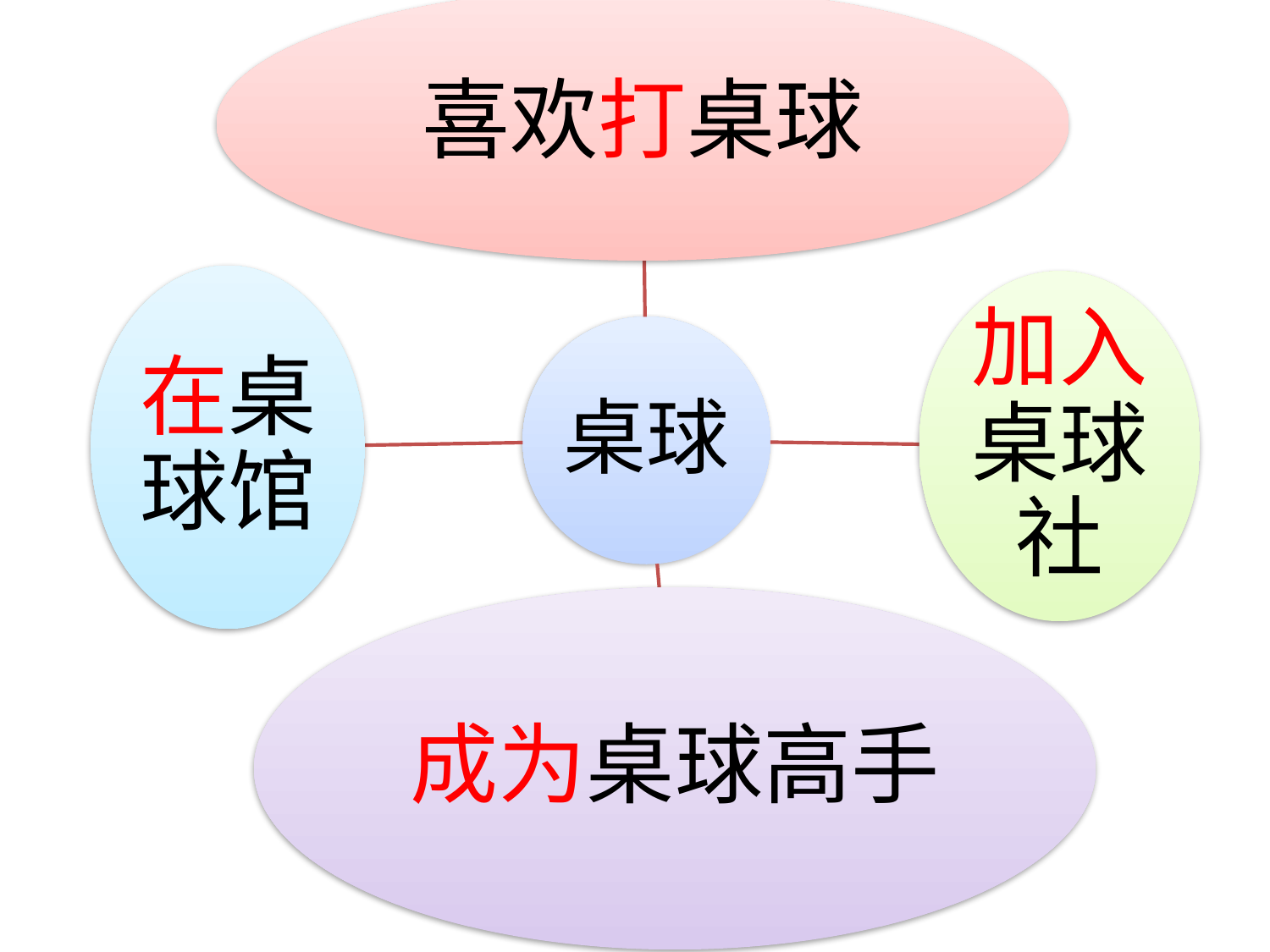

桌球

喜欢打桌球

加入桌球社

成为桌球高手

在桌球馆
HS group for Read On 2014 @Holy Cross